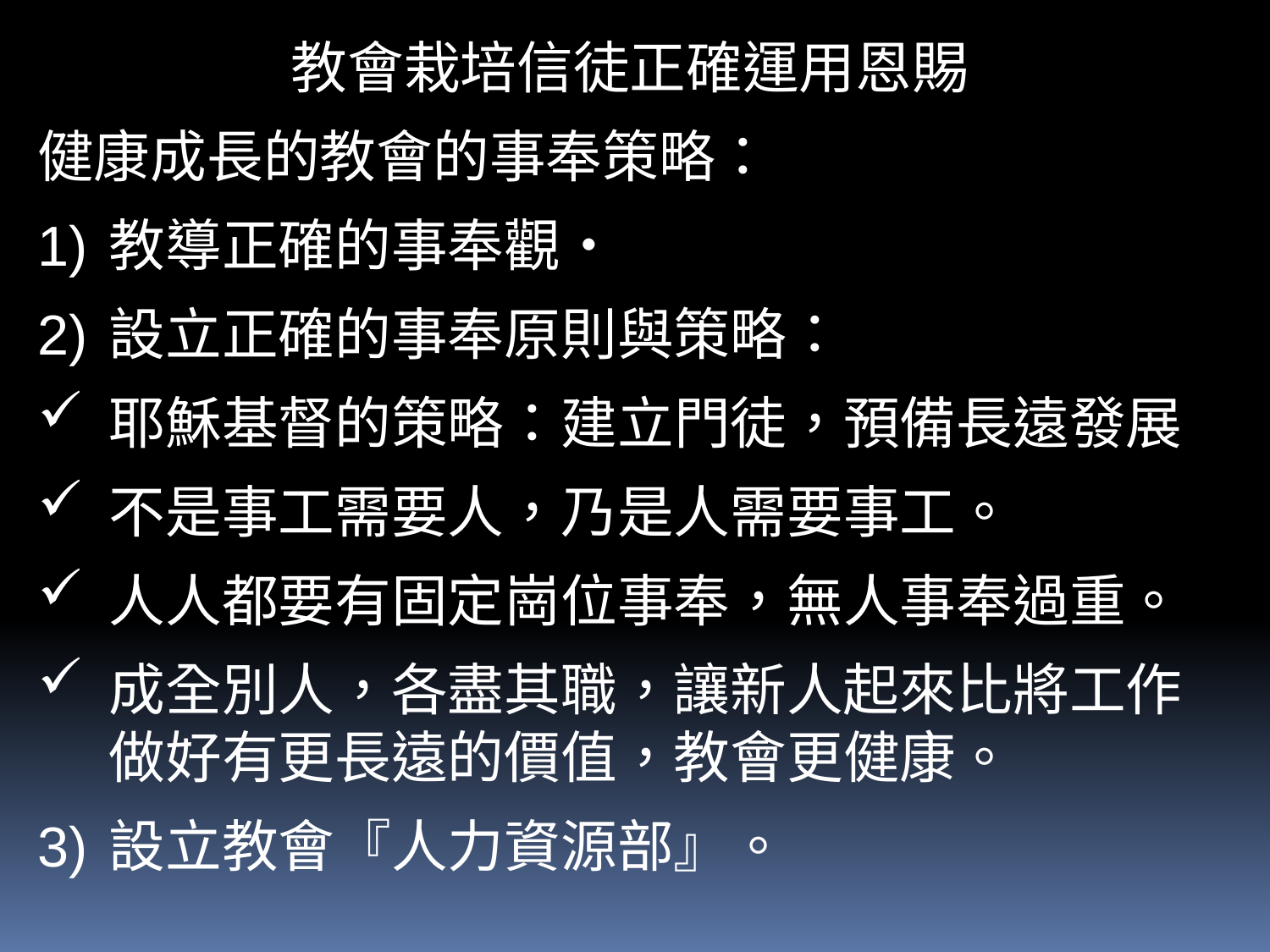

教會栽培信徒正確運用恩賜
健康成長的教會的事奉策略：
教導正確的事奉觀‧
設立正確的事奉原則與策略：
耶穌基督的策略：建立門徒，預備長遠發展
不是事工需要人，乃是人需要事工。
人人都要有固定崗位事奉，無人事奉過重。
成全別人，各盡其職，讓新人起來比將工作 做好有更長遠的價值，教會更健康。
設立教會『人力資源部』。